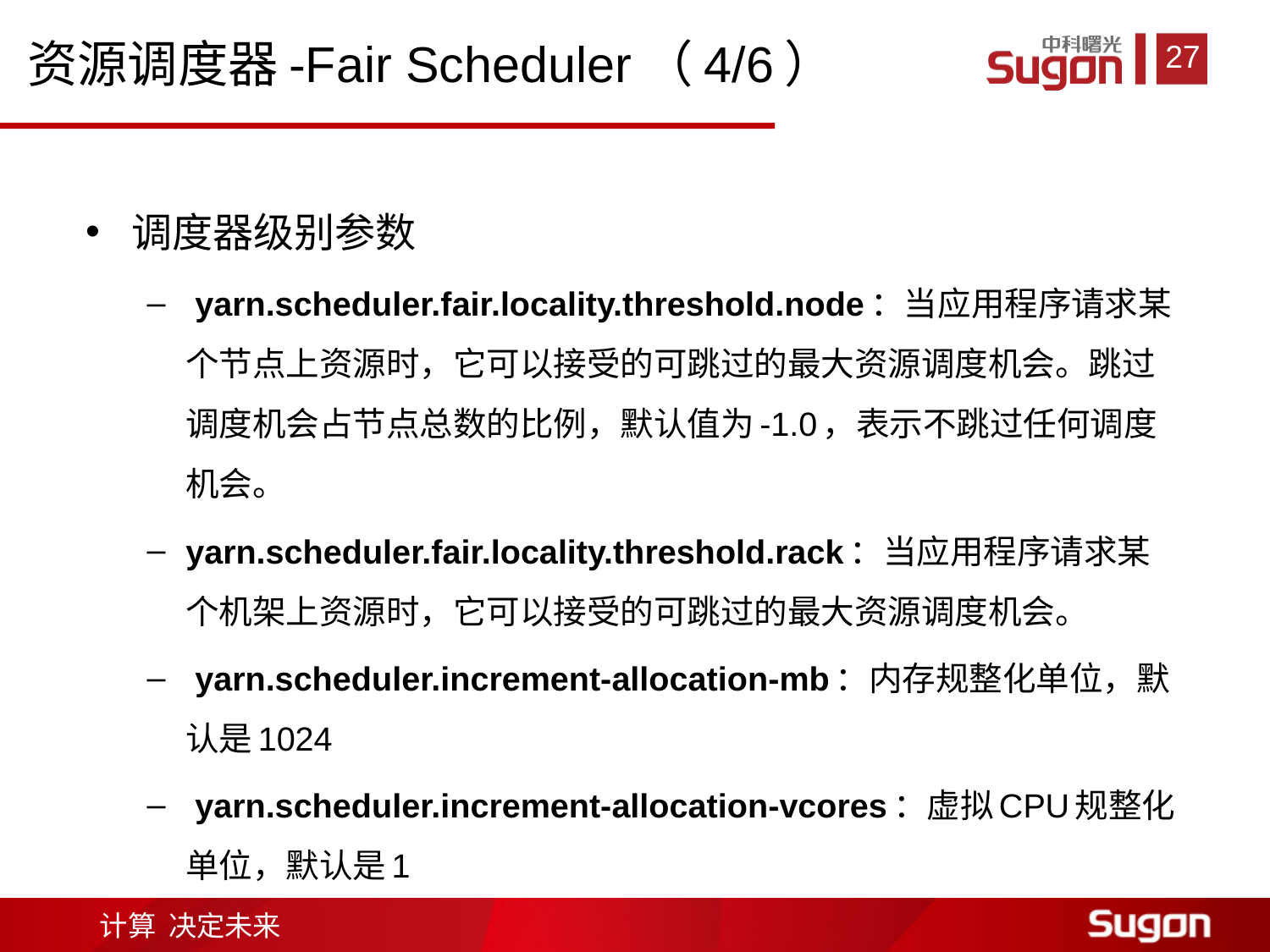

资源调度器-Fair Scheduler（4/6）
调度器级别参数
 yarn.scheduler.fair.locality.threshold.node：当应用程序请求某个节点上资源时，它可以接受的可跳过的最大资源调度机会。跳过调度机会占节点总数的比例，默认值为-1.0，表示不跳过任何调度机会。
yarn.scheduler.fair.locality.threshold.rack：当应用程序请求某个机架上资源时，它可以接受的可跳过的最大资源调度机会。
 yarn.scheduler.increment-allocation-mb：内存规整化单位，默认是1024
 yarn.scheduler.increment-allocation-vcores：虚拟CPU规整化单位，默认是1